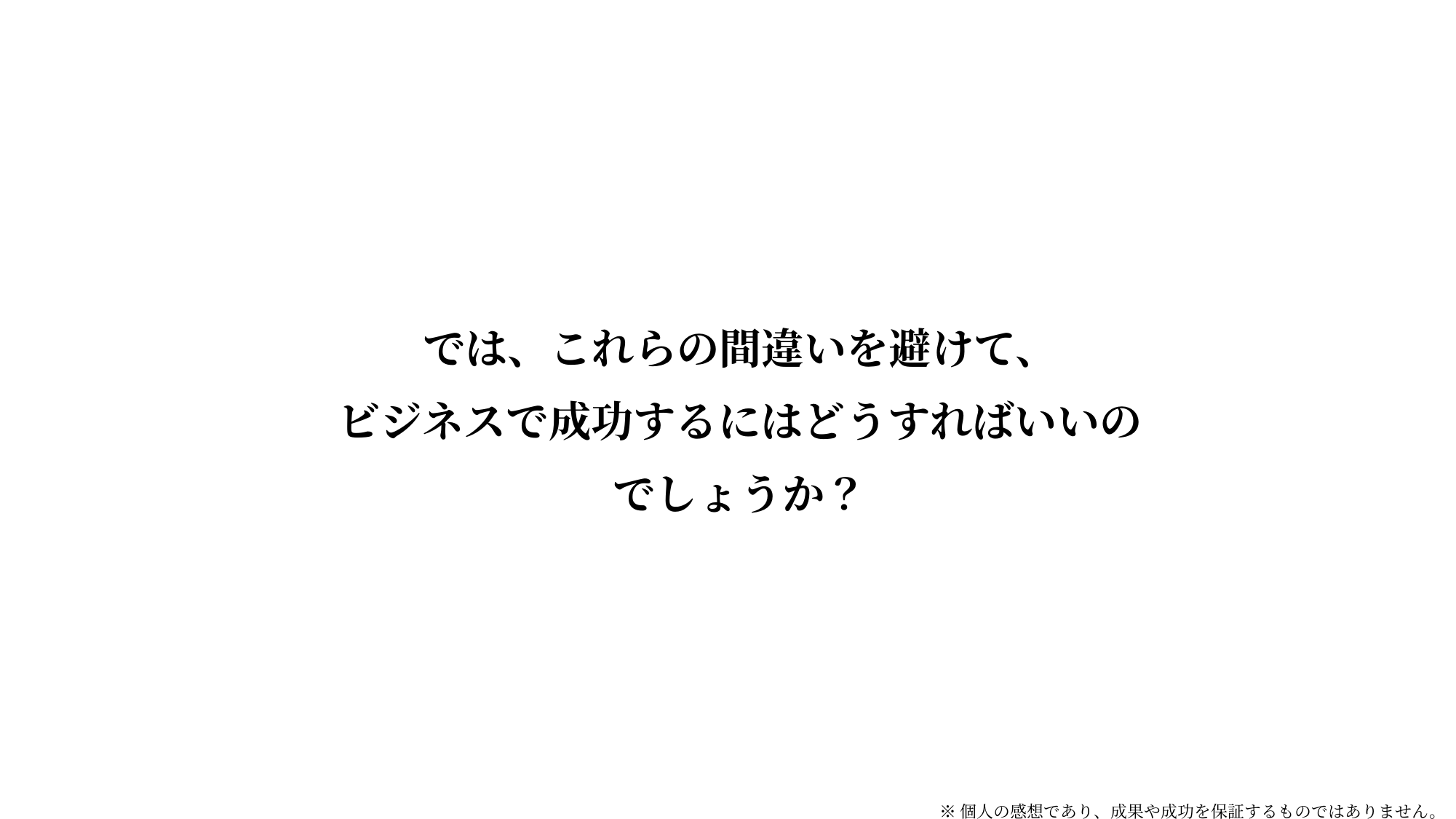

では、これらの間違いを避けて、
ビジネスで成功するにはどうすればいいの
でしょうか？
※個人の感想であり、成果や成功を保証するものではありません。